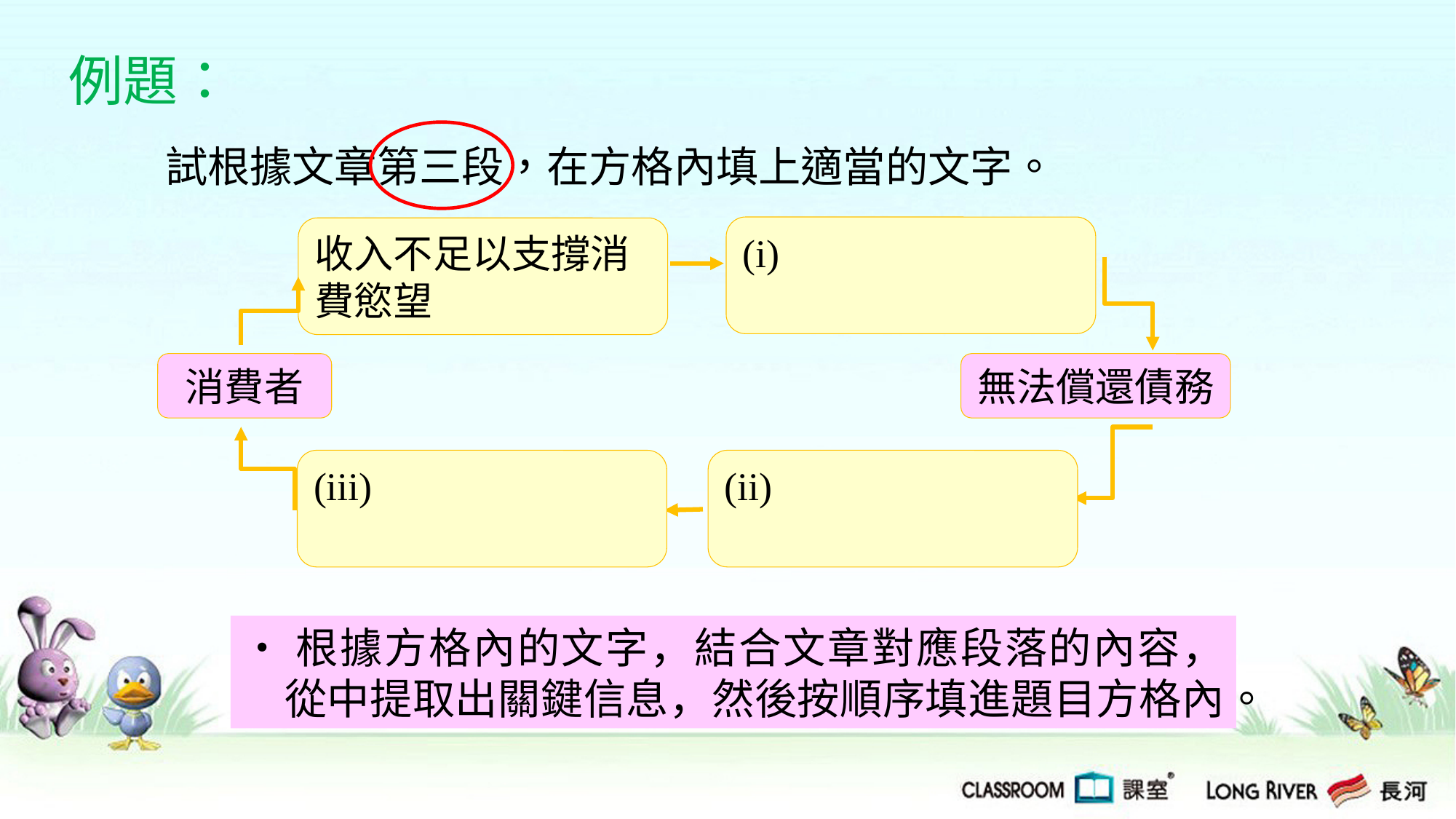

例題：

試根據文章第三段，在方格內填上適當的文字。
(i)

收入不足以支撐消費慾望
消費者
無法償還債務
(iii)

(ii)

‧根據方格內的文字，結合文章對應段落的內容，從中提取出關鍵信息，然後按順序填進題目方格內。